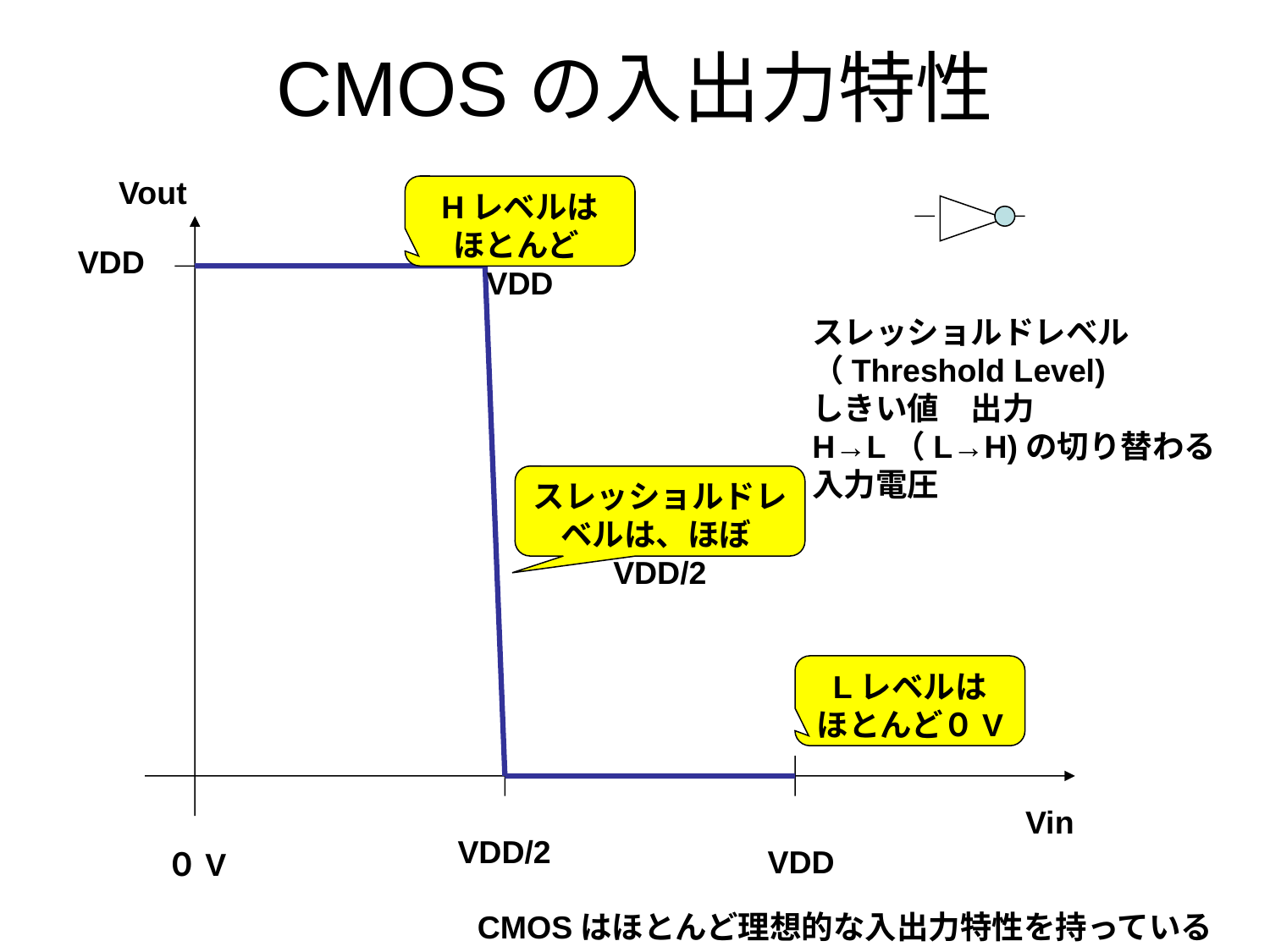

# CMOSの入出力特性
Vout
Hレベルは
ほとんどVDD

VDD

スレッショルドレベル
（Threshold Level)
しきい値　出力
H→L（L→H)の切り替わる
入力電圧
スレッショルドレベルは、ほぼVDD/2
Lレベルは
ほとんど０V

Vin
VDD/2
VDD
０V
CMOSはほとんど理想的な入出力特性を持っている